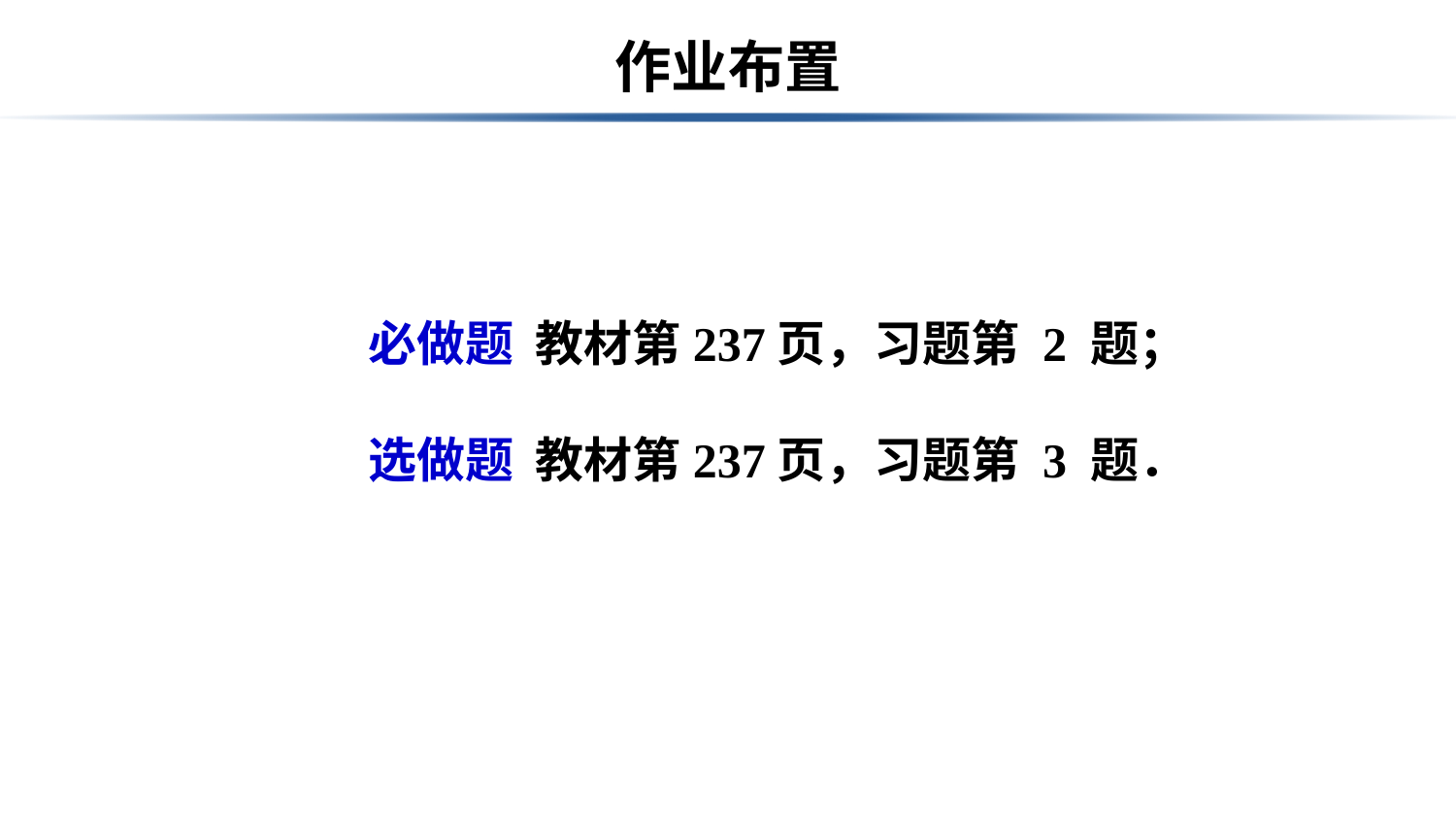

# 作业布置
必做题  教材第237页，习题第 2 题；
选做题  教材第237页，习题第 3 题．